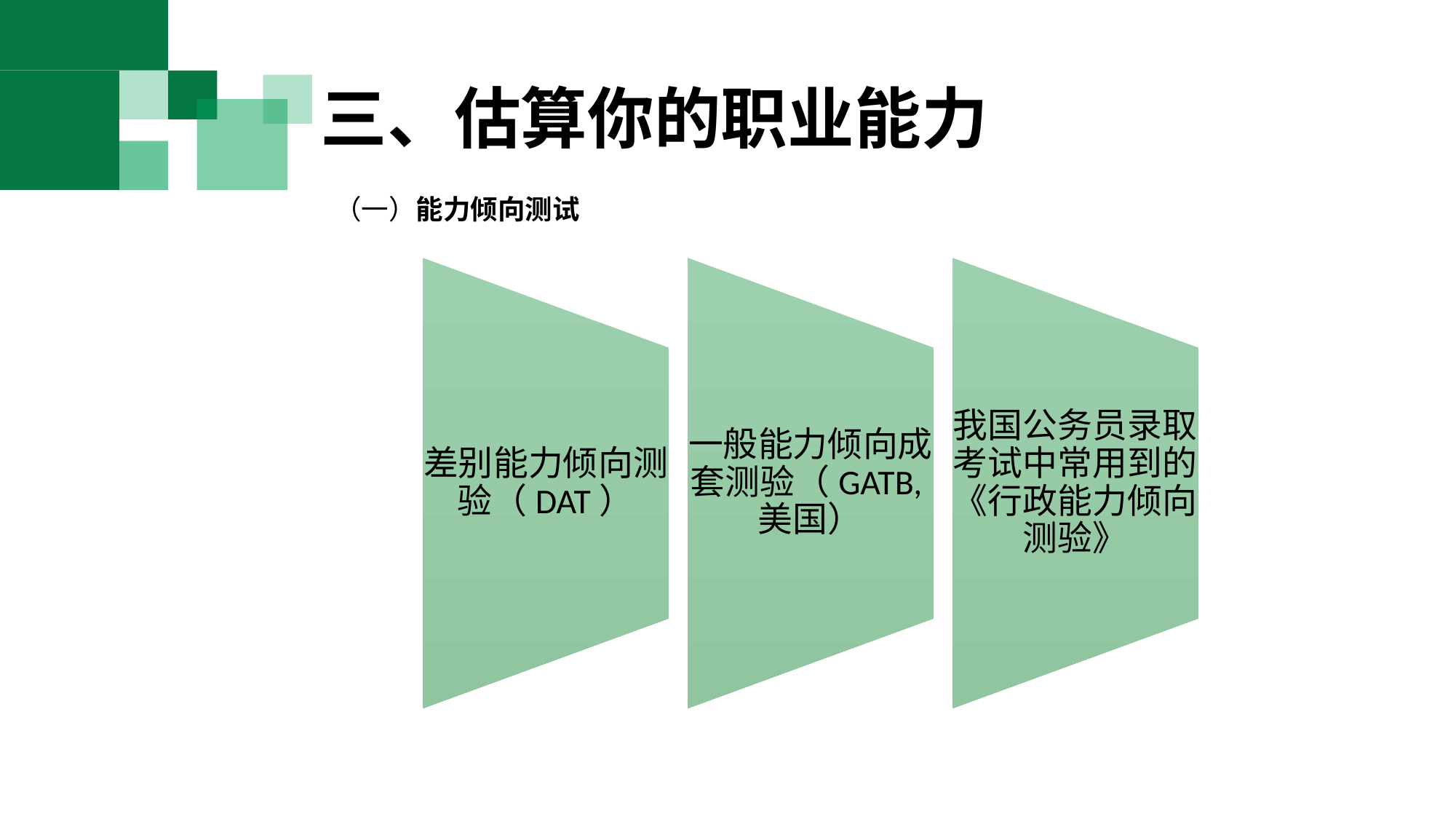

二、学业规划的特点是什么？
三、估算你的职业能力
（一）能力倾向测试
差别能力倾向测验（DAT）
一般能力倾向成套测验（GATB,美国）
我国公务员录取考试中常用到的《行政能力倾向测验》